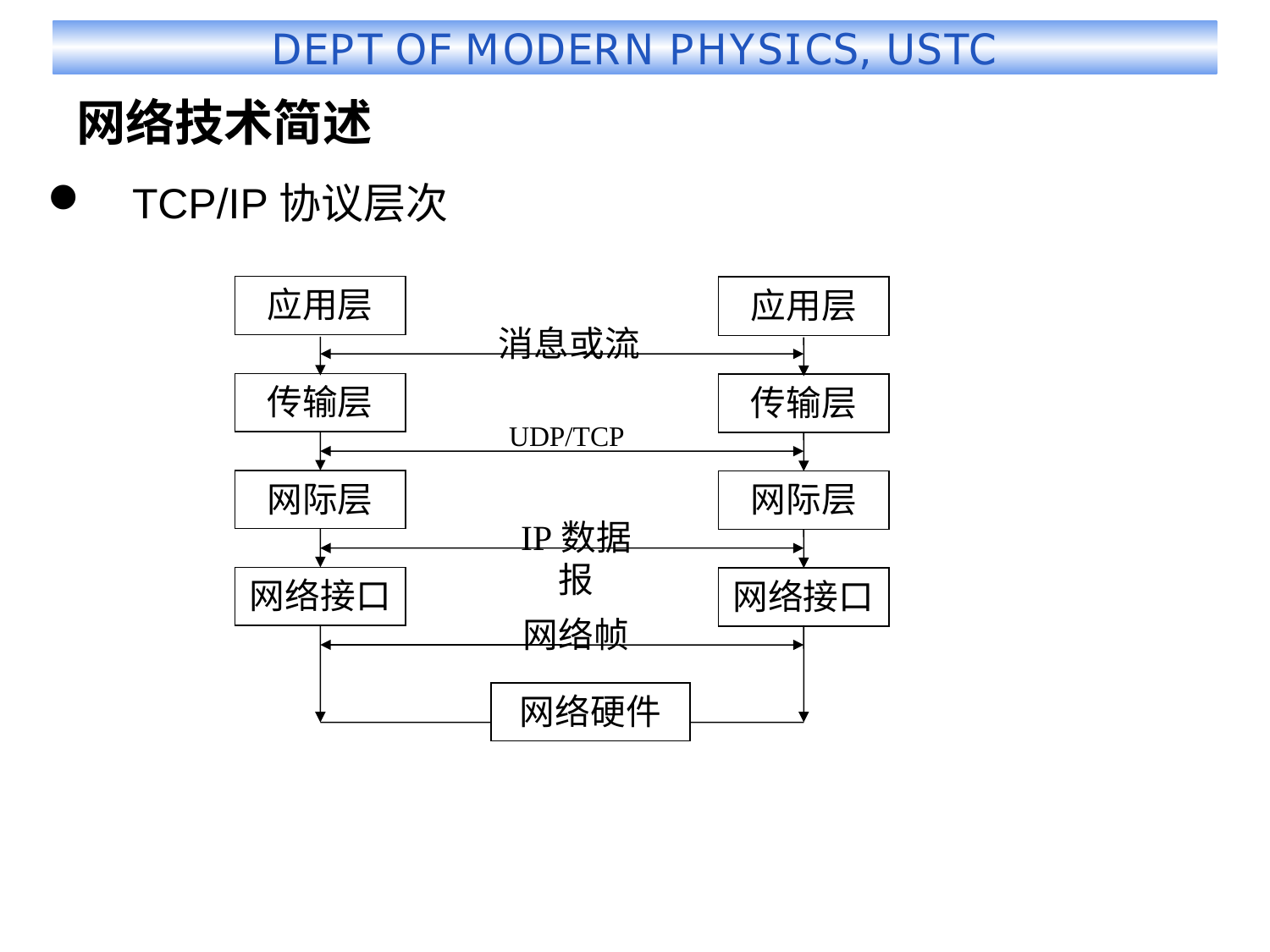

# 网络技术简述
TCP/IP协议层次
应用层

传输层

网际层

网络接口
应用层

传输层

网际层

网络接口
消息或流

UDP/TCP

IP数据报

网络帧

网络硬件